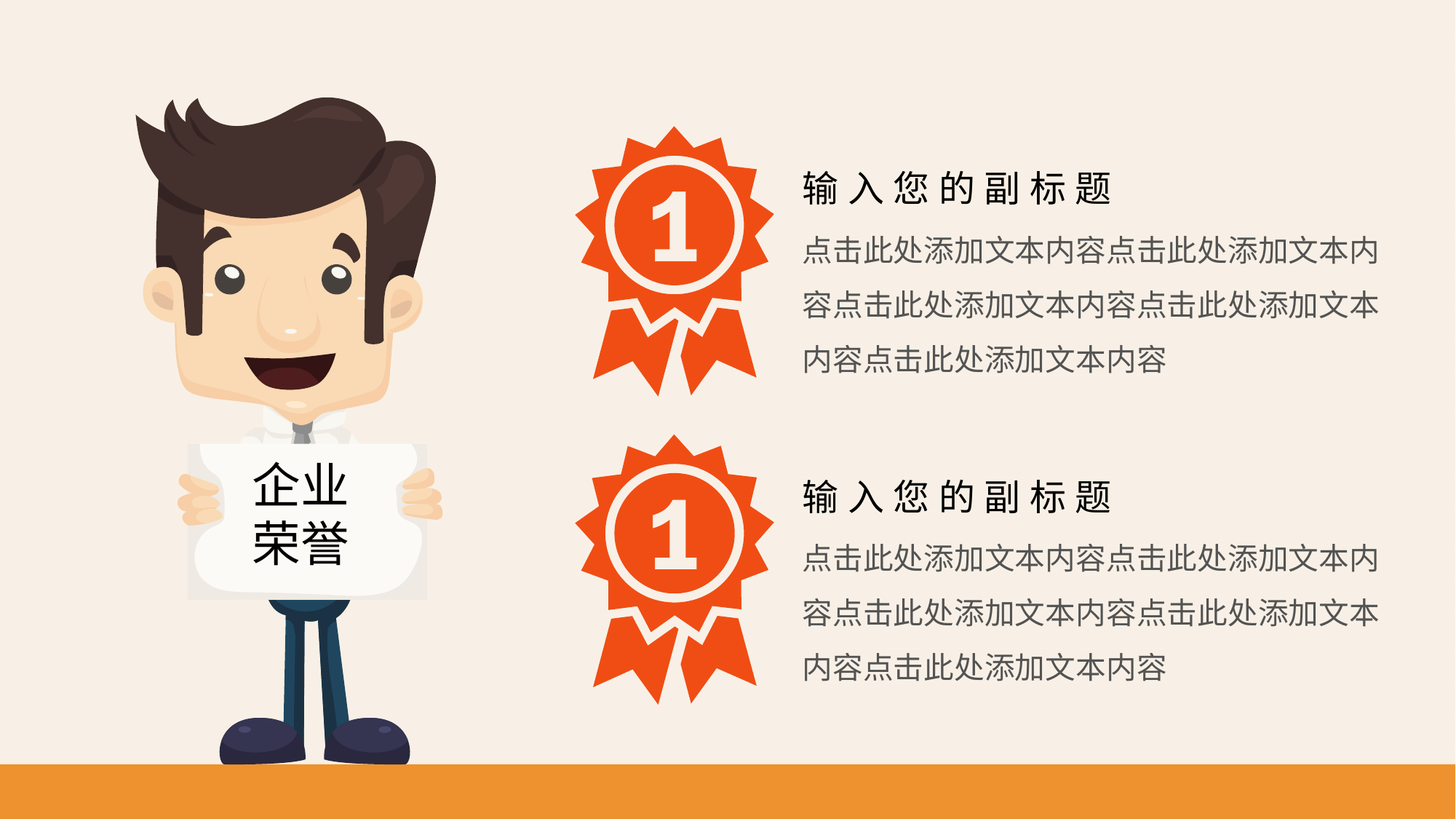

企业荣誉

输入您的副标题
点击此处添加文本内容点击此处添加文本内容点击此处添加文本内容点击此处添加文本内容点击此处添加文本内容

输入您的副标题
点击此处添加文本内容点击此处添加文本内容点击此处添加文本内容点击此处添加文本内容点击此处添加文本内容